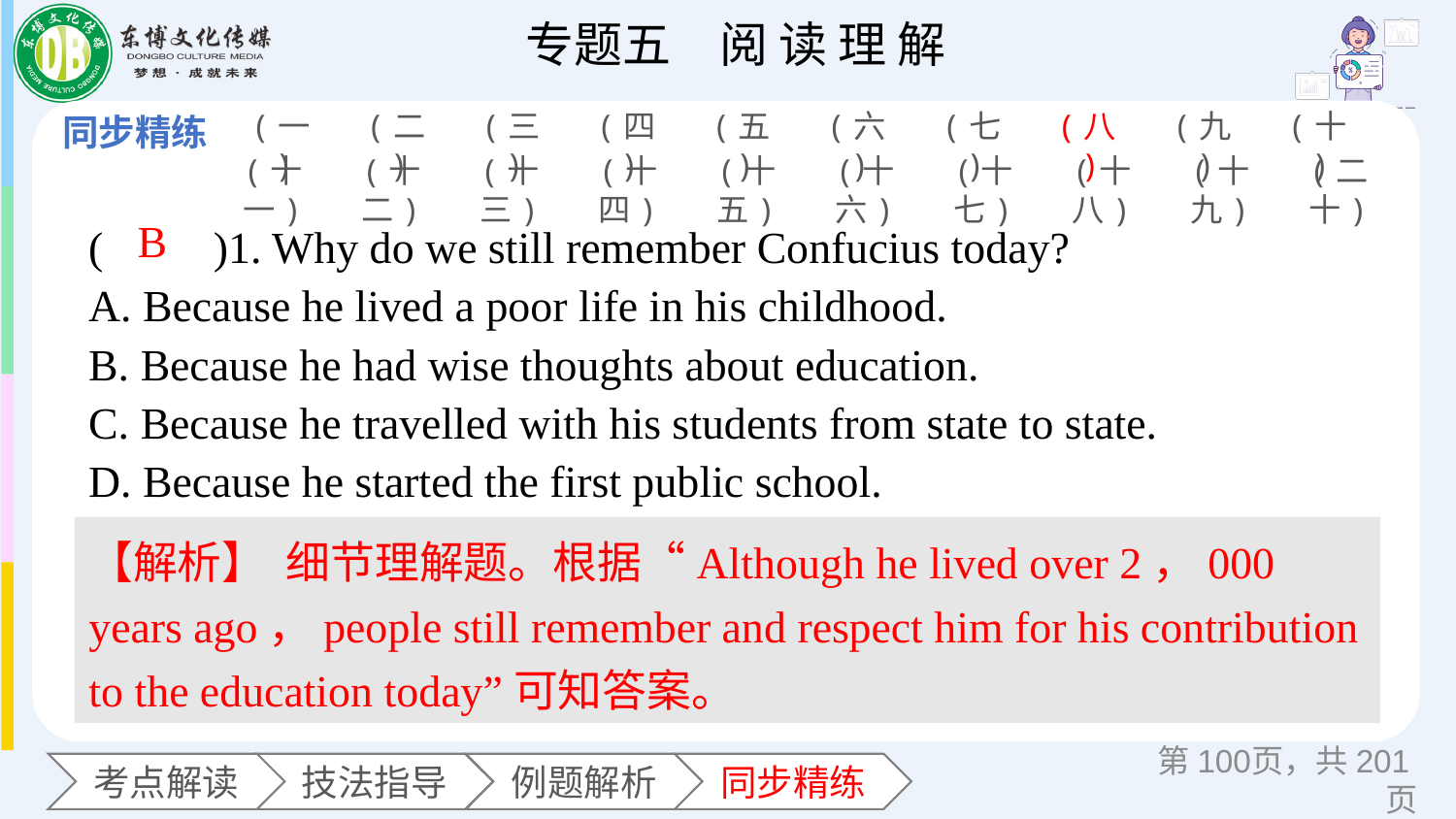

(一)
(二)
(三)
(四)
(五)
(六)
(七)
(八)
(九)
(十)
(十一)
(十二)
(十三)
(十四)
(十五)
(十六)
(十七)
(十八)
(十九)
(二十)
(　　)1. Why do we still remember Confucius today?
A. Because he lived a poor life in his childhood.
B. Because he had wise thoughts about education.
C. Because he travelled with his students from state to state.
D. Because he started the first public school.
B
【解析】  细节理解题。根据“Although he lived over 2，000 years ago，people still remember and respect him for his contribution to the education today”可知答案。
第100页，共201页